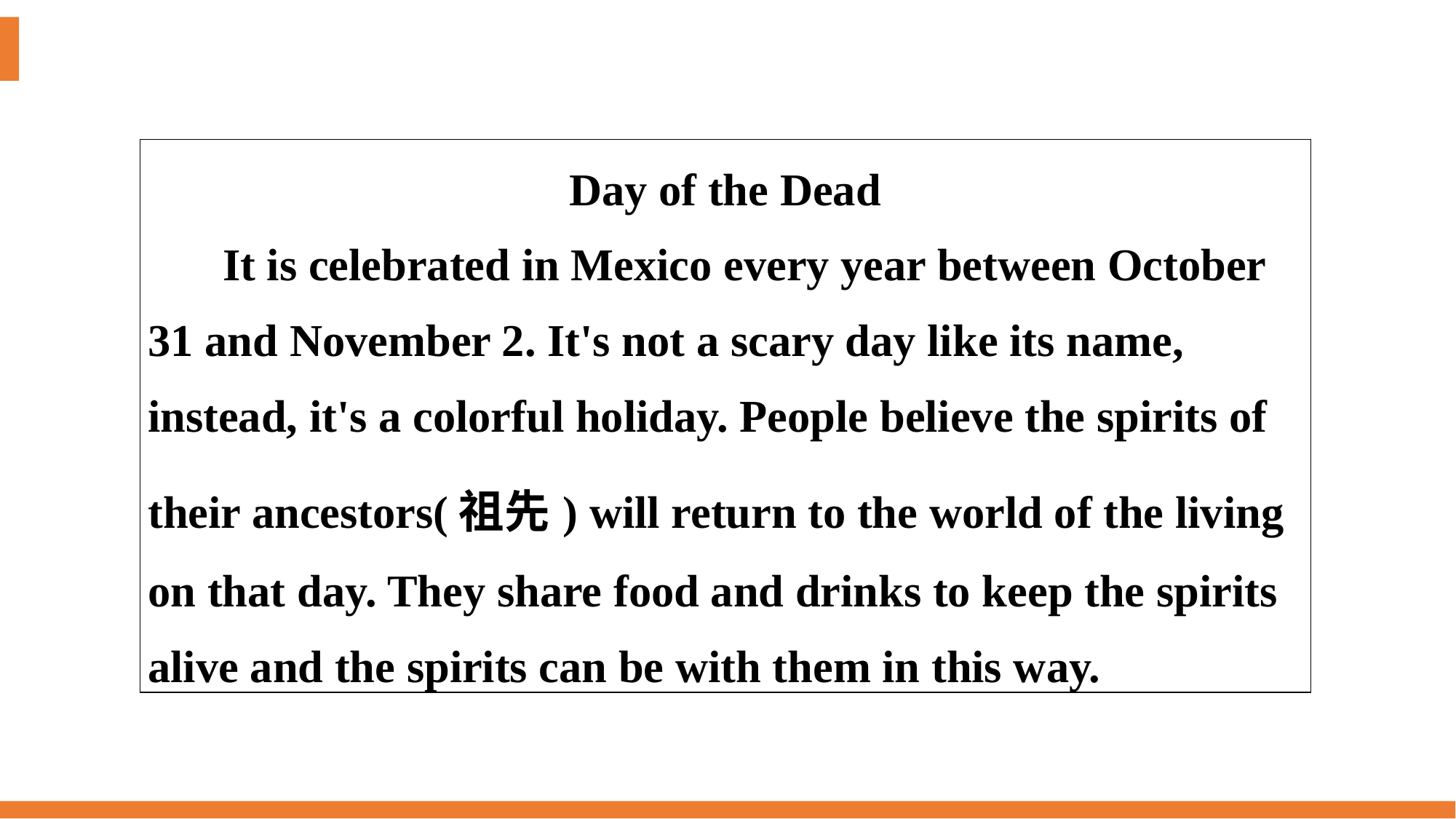

| Day of the Dead It is celebrated in Mexico every year between October 31 and November 2. It's not a scary day like its name, instead, it's a colorful holiday. People believe the spirits of their ancestors(祖先) will return to the world of the living on that day. They share food and drinks to keep the spirits alive and the spirits can be with them in this way. |
| --- |